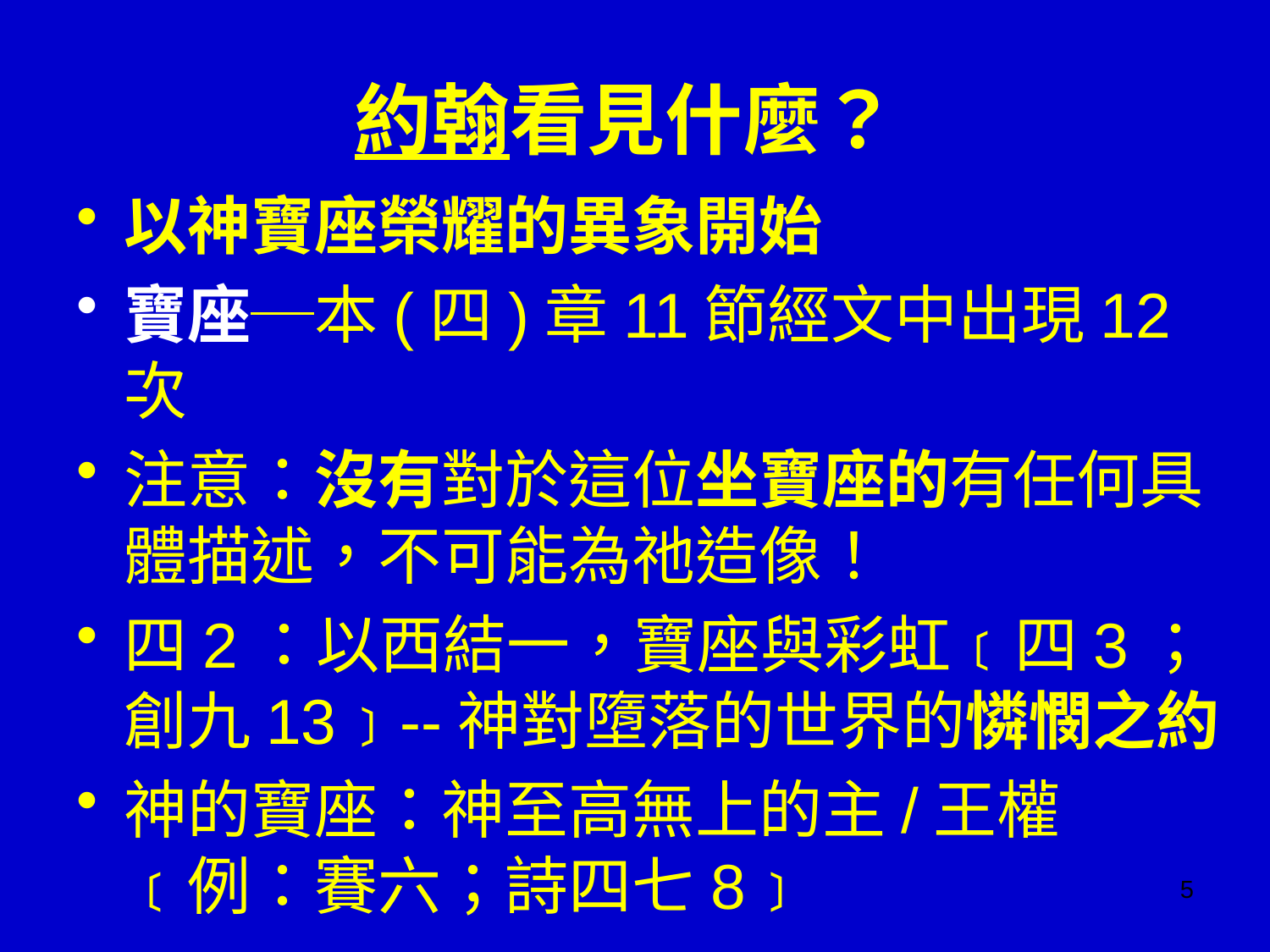

# 約翰看見什麼？
以神寶座榮耀的異象開始
寶座─本(四)章11節經文中出現12次
注意：沒有對於這位坐寶座的有任何具體描述，不可能為祂造像！
四2：以西結一，寶座與彩虹﹝四3；創九13﹞--神對墮落的世界的憐憫之約
神的寶座：神至高無上的主/王權﹝例：賽六；詩四七8﹞
5